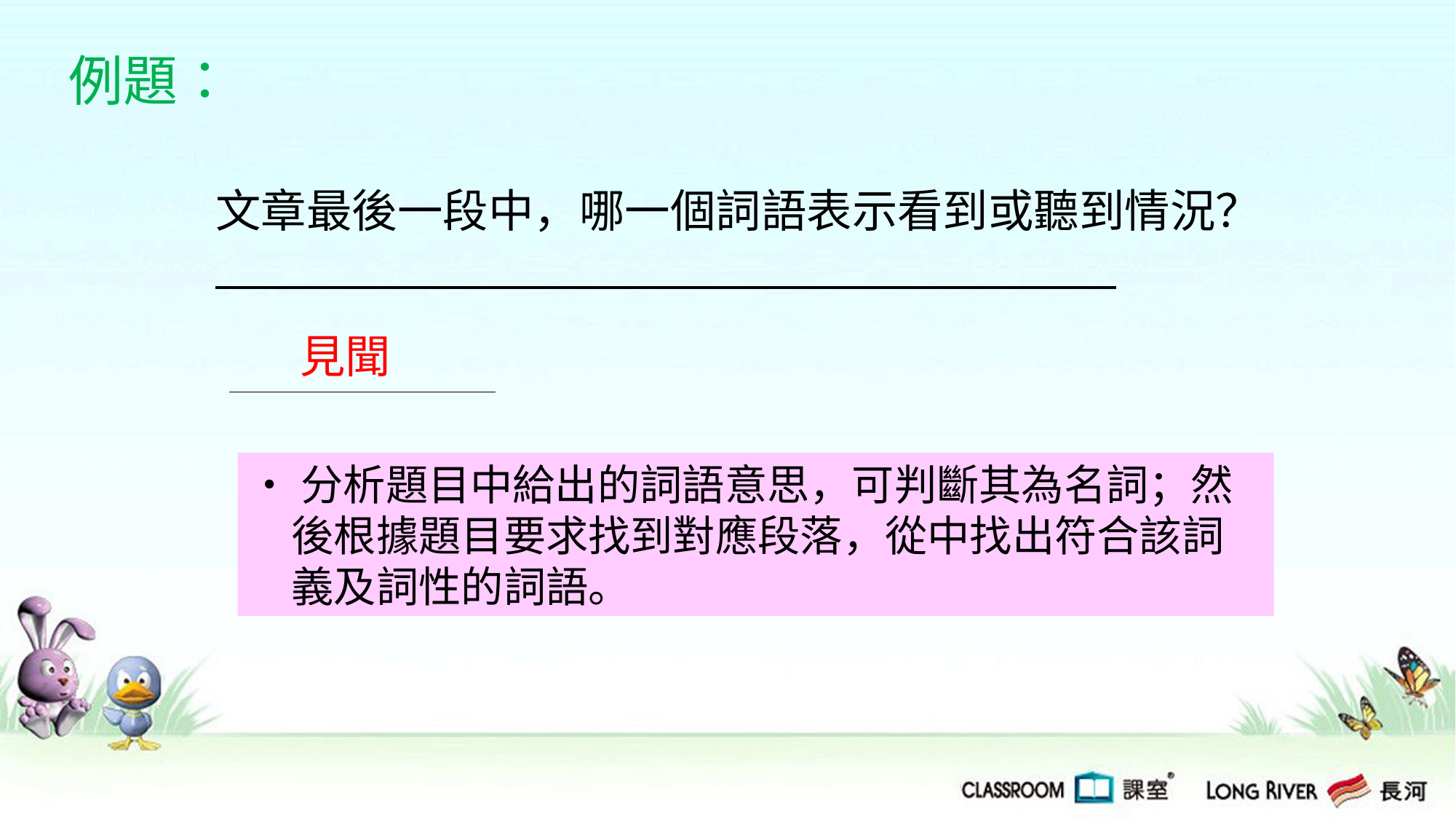

例題：
文章最後一段中，哪一個詞語表示看到或聽到情況？

見聞
‧分析題目中給出的詞語意思，可判斷其為名詞；然後根據題目要求找到對應段落，從中找出符合該詞義及詞性的詞語。